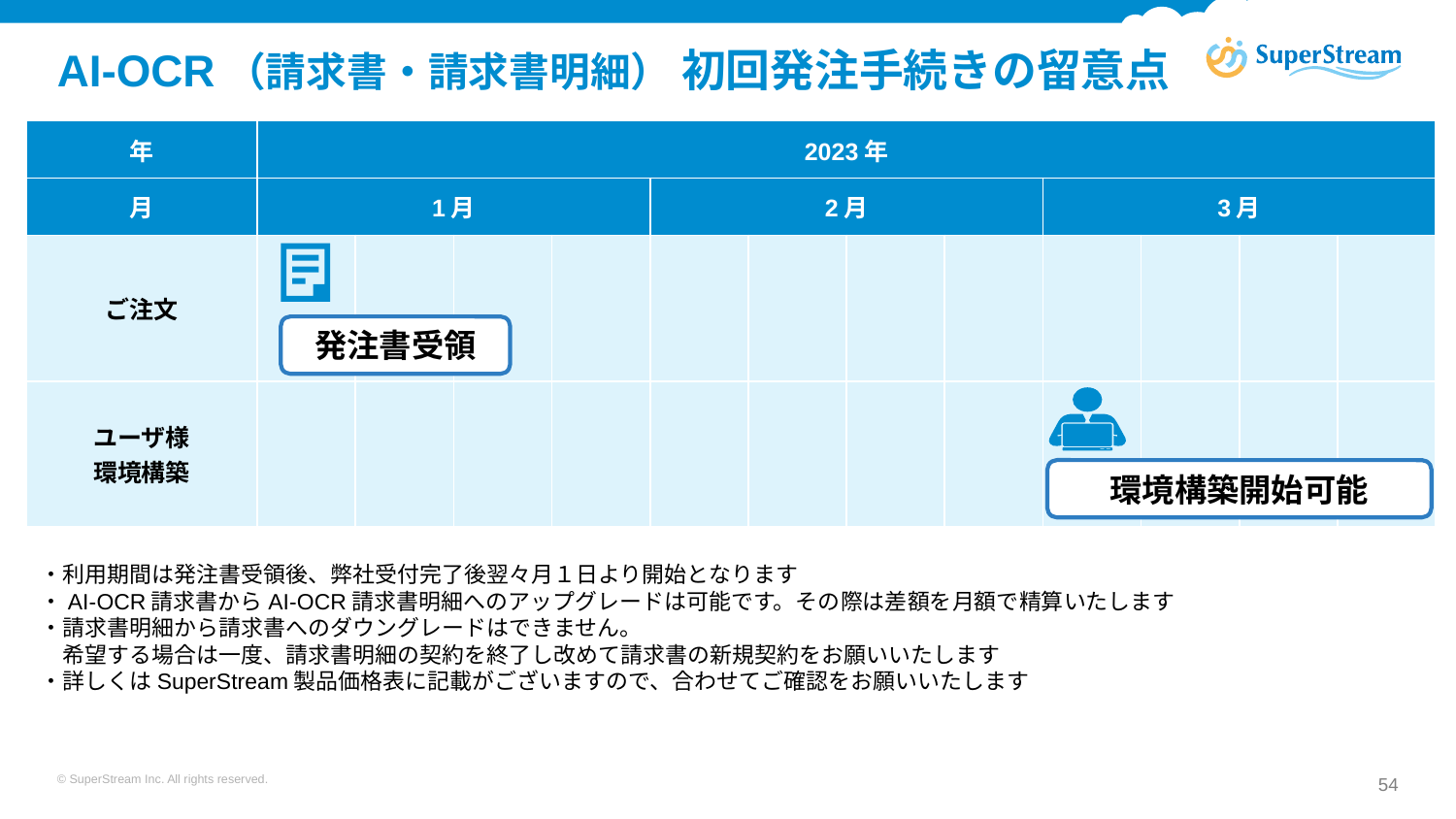

# AI-OCR（請求書・請求書明細） 初回発注手続きの留意点
| 年 | 2023年 |  |  |  |  |  |  |  |  |  |  |  |
| --- | --- | --- | --- | --- | --- | --- | --- | --- | --- | --- | --- | --- |
| 月 | 1月 |  |  |  | 2月 |  |  |  | 3月 |  |  |  |
| ご注文 |  |  |  |  |  |  |  |  |  |  |  |  |
| ユーザ様 環境構築 |  |  |  |  |  |  |  |  |  |  |  |  |

発注書受領

環境構築開始可能
・利用期間は発注書受領後、弊社受付完了後翌々月１日より開始となります
・AI-OCR請求書からAI-OCR請求書明細へのアップグレードは可能です。その際は差額を月額で精算いたします
・請求書明細から請求書へのダウングレードはできません。
　希望する場合は一度、請求書明細の契約を終了し改めて請求書の新規契約をお願いいたします
・詳しくはSuperStream製品価格表に記載がございますので、合わせてご確認をお願いいたします
© SuperStream Inc. All rights reserved.
54